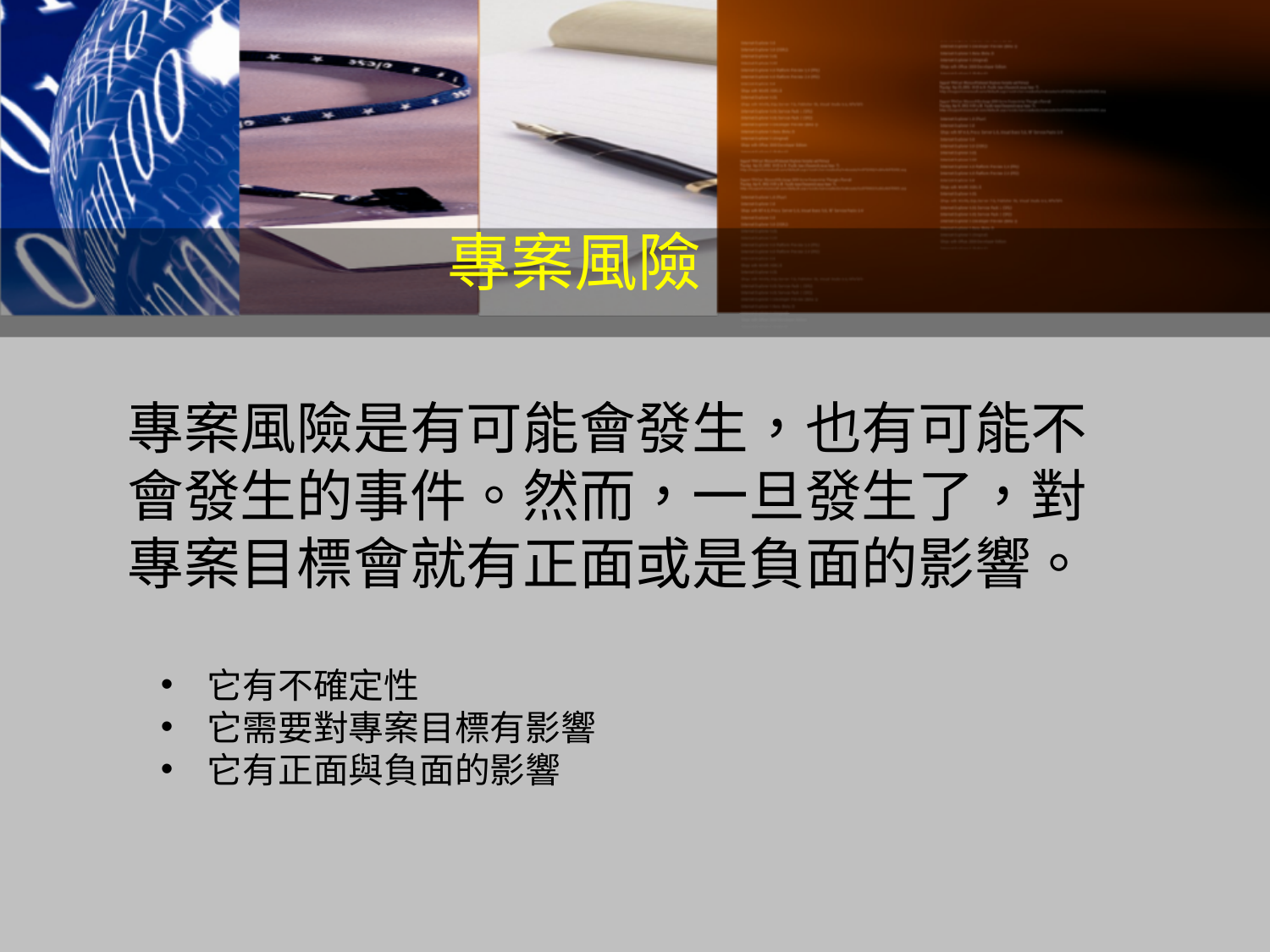

專案風險
專案風險是有可能會發生，也有可能不會發生的事件。然而，一旦發生了，對專案目標會就有正面或是負面的影響。

 它有不確定性
 它需要對專案目標有影響
 它有正面與負面的影響